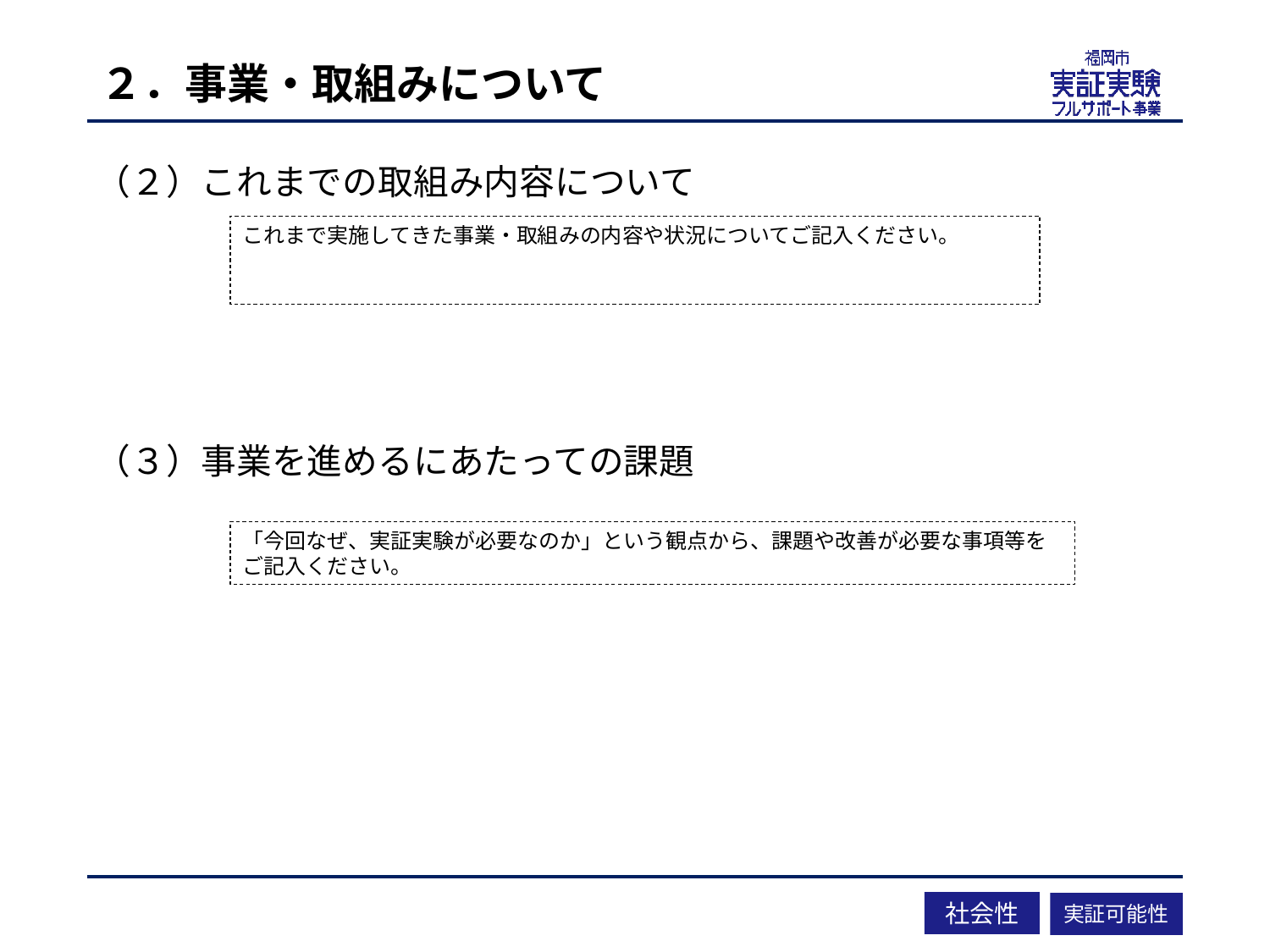

# ２．事業・取組みについて

（２）これまでの取組み内容について

（３）事業を進めるにあたっての課題
これまで実施してきた事業・取組みの内容や状況についてご記入ください。

「今回なぜ、実証実験が必要なのか」という観点から、課題や改善が必要な事項等をご記入ください。
社会性
実証可能性